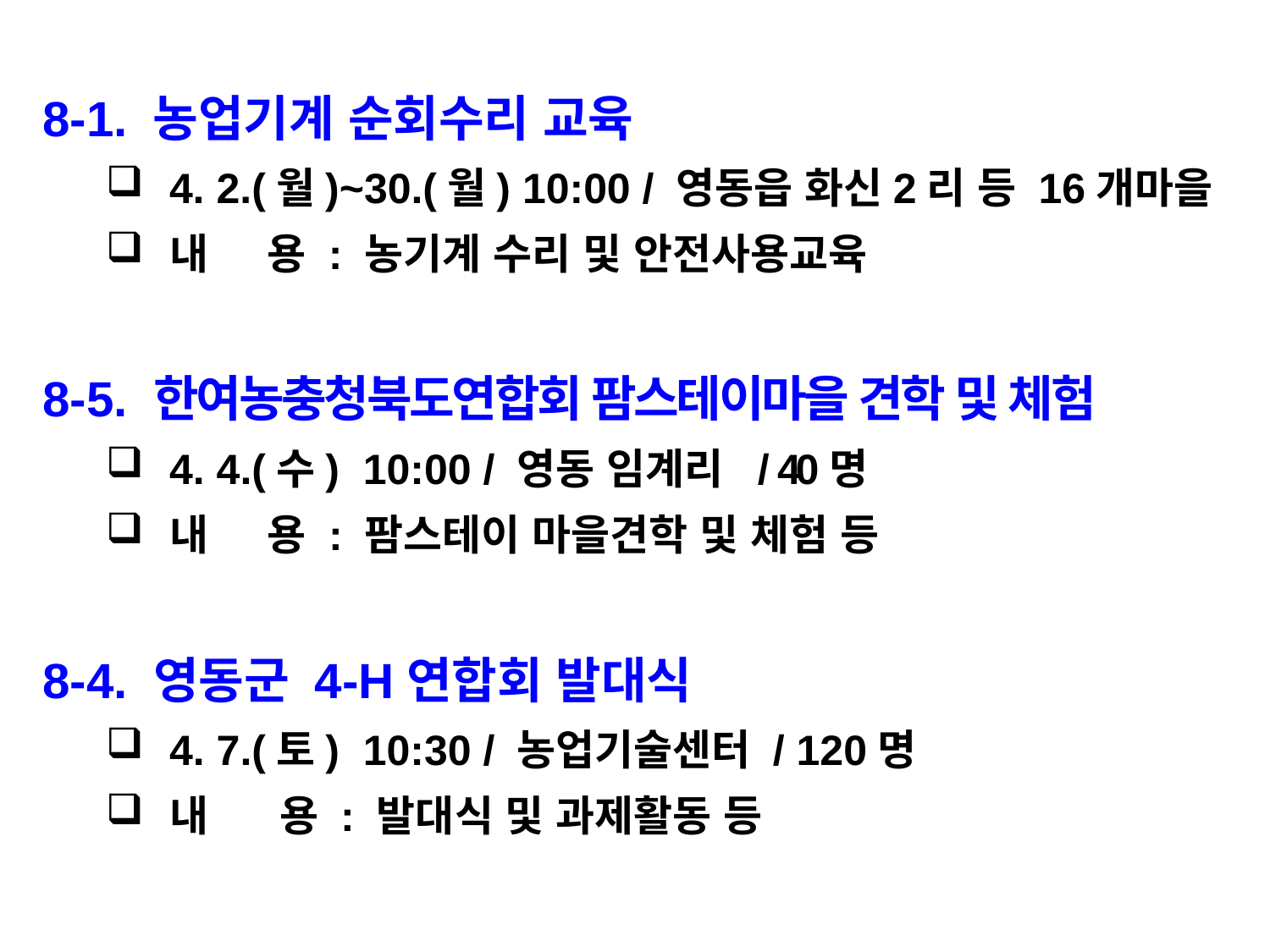

8-1. 농업기계 순회수리 교육
4. 2.(월)~30.(월) 10:00 / 영동읍 화신2리 등 16개마을
내     용 : 농기계 수리 및 안전사용교육

8-5. 한여농충청북도연합회 팜스테이마을 견학 및 체험
4. 4.(수)  10:00 / 영동 임계리  /  40명
내     용 : 팜스테이 마을견학 및 체험 등
8-4. 영동군 4-H연합회 발대식
4. 7.(토)  10:30 / 농업기술센터 / 120명
내      용 : 발대식 및 과제활동 등